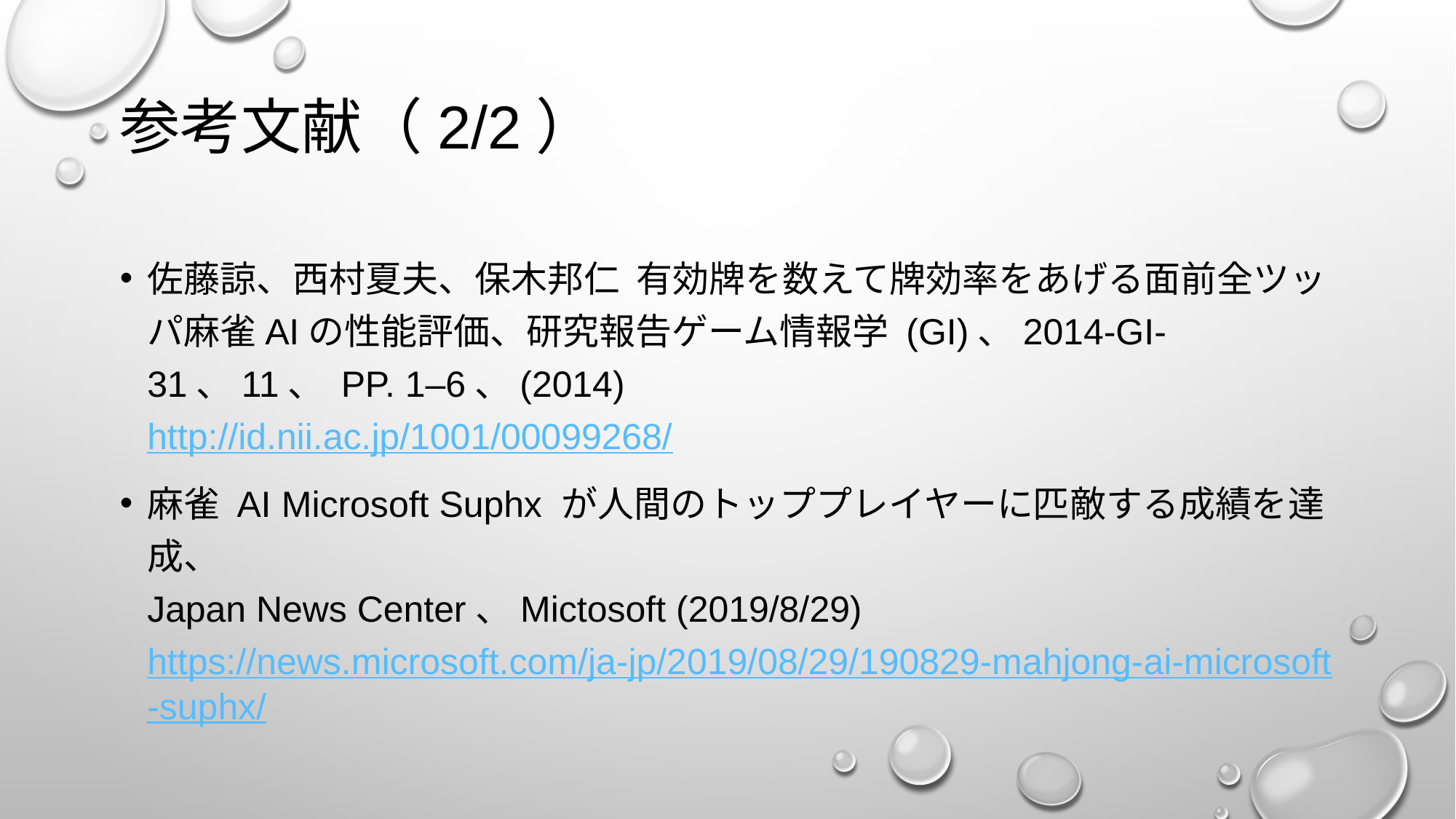

# 参考文献（2/2）
佐藤諒、西村夏夫、保木邦仁  有効牌を数えて牌効率をあげる面前全ツッパ麻雀AIの性能評価、研究報告ゲーム情報学 (GI)、2014-GI-31、11、 pp. 1–6、(2014)
http://id.nii.ac.jp/1001/00099268/
麻雀 AI Microsoft Suphx が人間のトッププレイヤーに匹敵する成績を達成、
Japan News Center、Mictosoft (2019/8/29)
https://news.microsoft.com/ja-jp/2019/08/29/190829-mahjong-ai-microsoft-suphx/